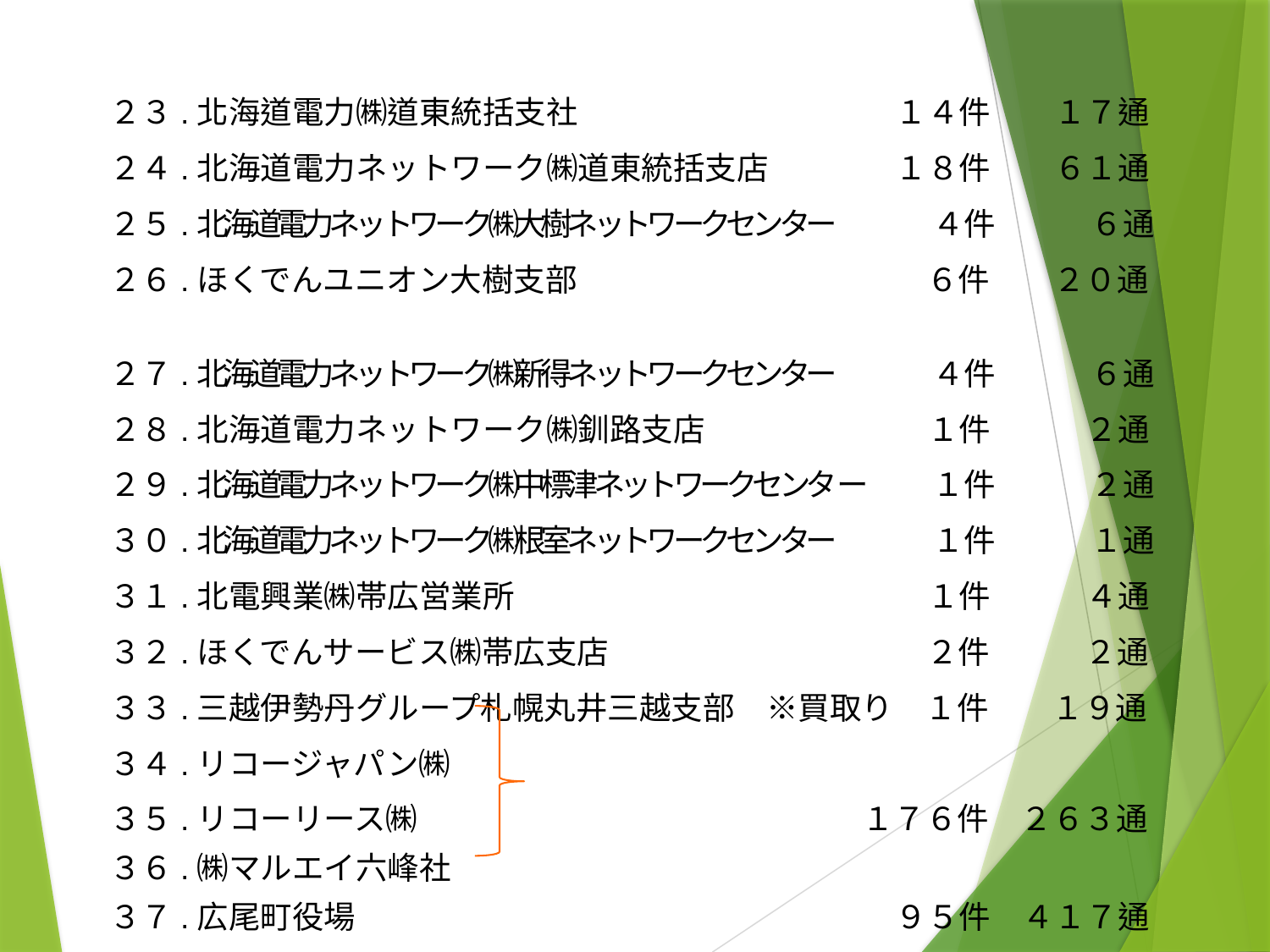

２３.北海道電力㈱道東統括支社　　　　　　　　　　１４件　　１７通
　２４.北海道電力ネットワーク㈱道東統括支店　　　　１８件　　６１通
　２５.北海道電力ネットワーク㈱大樹ネットワークセンター　　　４件　　　６通
　２６.ほくでんユニオン大樹支部　　　　　　　　　　　６件　　２０通
　２７.北海道電力ネットワーク㈱新得ネットワークセンター　　　４件　　　６通
　２８.北海道電力ネットワーク㈱釧路支店　　　　　　　１件　　　２通
　２９.北海道電力ネットワーク㈱中標津ネットワークセンター　　１件　　　２通
　３０.北海道電力ネットワーク㈱根室ネットワークセンター　　　１件　　　１通
　３１.北電興業㈱帯広営業所　　　　　　　　　　　　　１件　　　４通
　３２.ほくでんサービス㈱帯広支店　　　　　　　　　　２件　　　２通
　３３.三越伊勢丹グループ札幌丸井三越支部　※買取り　１件　　１９通
　３４.リコージャパン㈱
　３５.リコーリース㈱　　　　　　　　　　　　　　１７６件　２６３通
　３６.㈱マルエイ六峰社
　３７.広尾町役場　　　　　　　　　　　　　　　　　９５件　４１７通